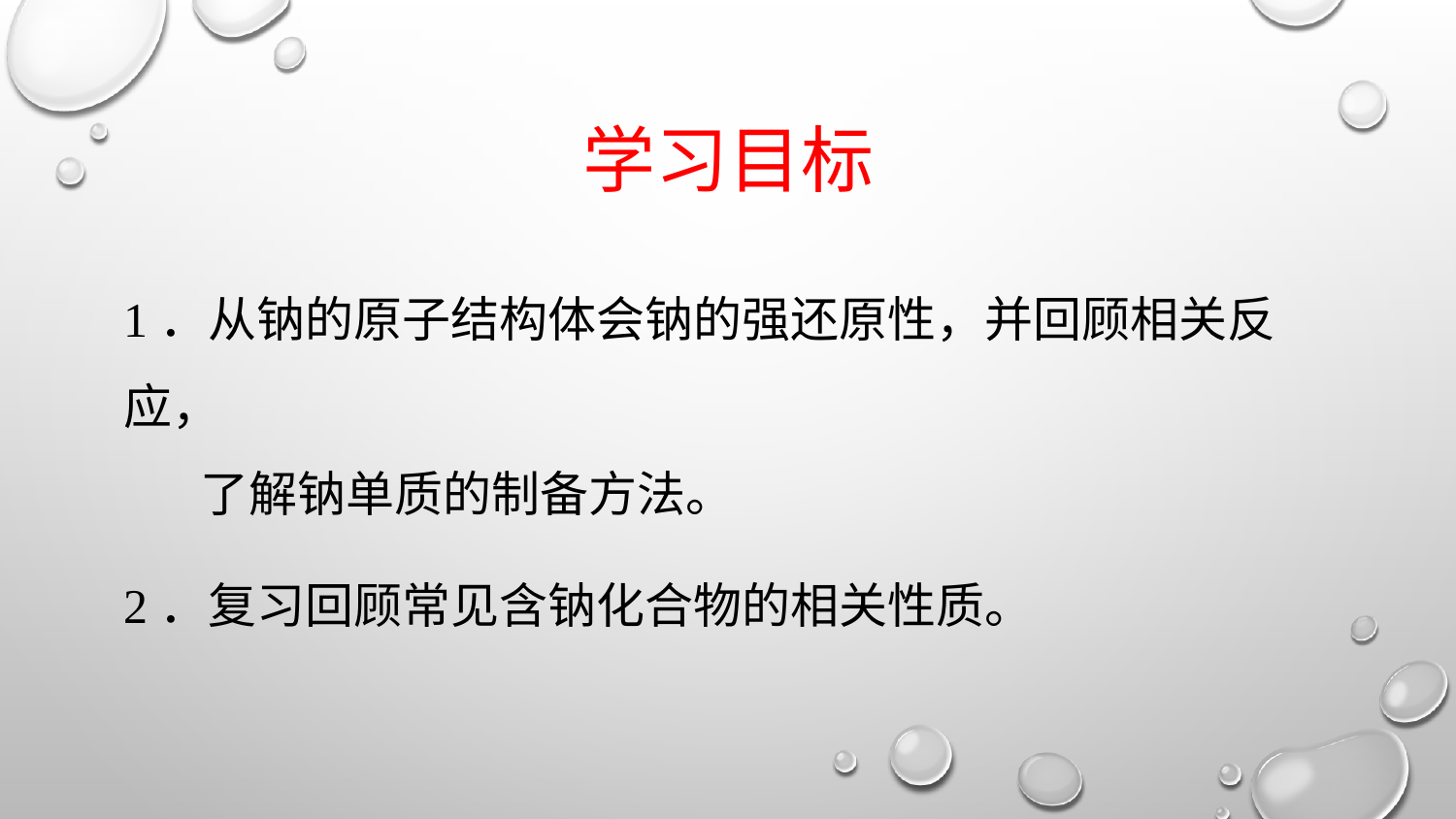

# 学习目标
1．从钠的原子结构体会钠的强还原性，并回顾相关反应，
      了解钠单质的制备方法。
2．复习回顾常见含钠化合物的相关性质。